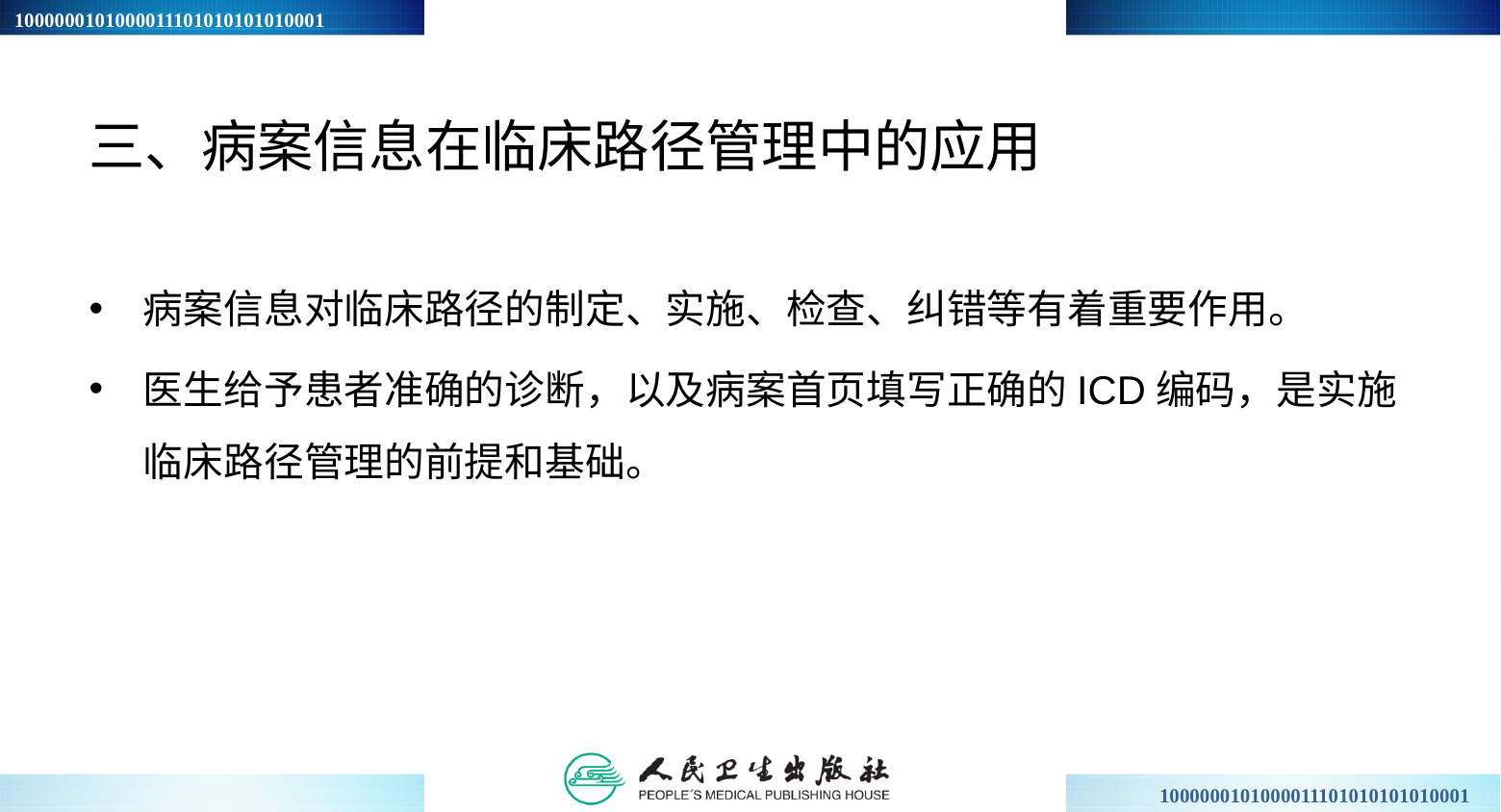

# 三、病案信息在临床路径管理中的应用
病案信息对临床路径的制定、实施、检查、纠错等有着重要作用。
医生给予患者准确的诊断，以及病案首页填写正确的ICD编码，是实施临床路径管理的前提和基础。